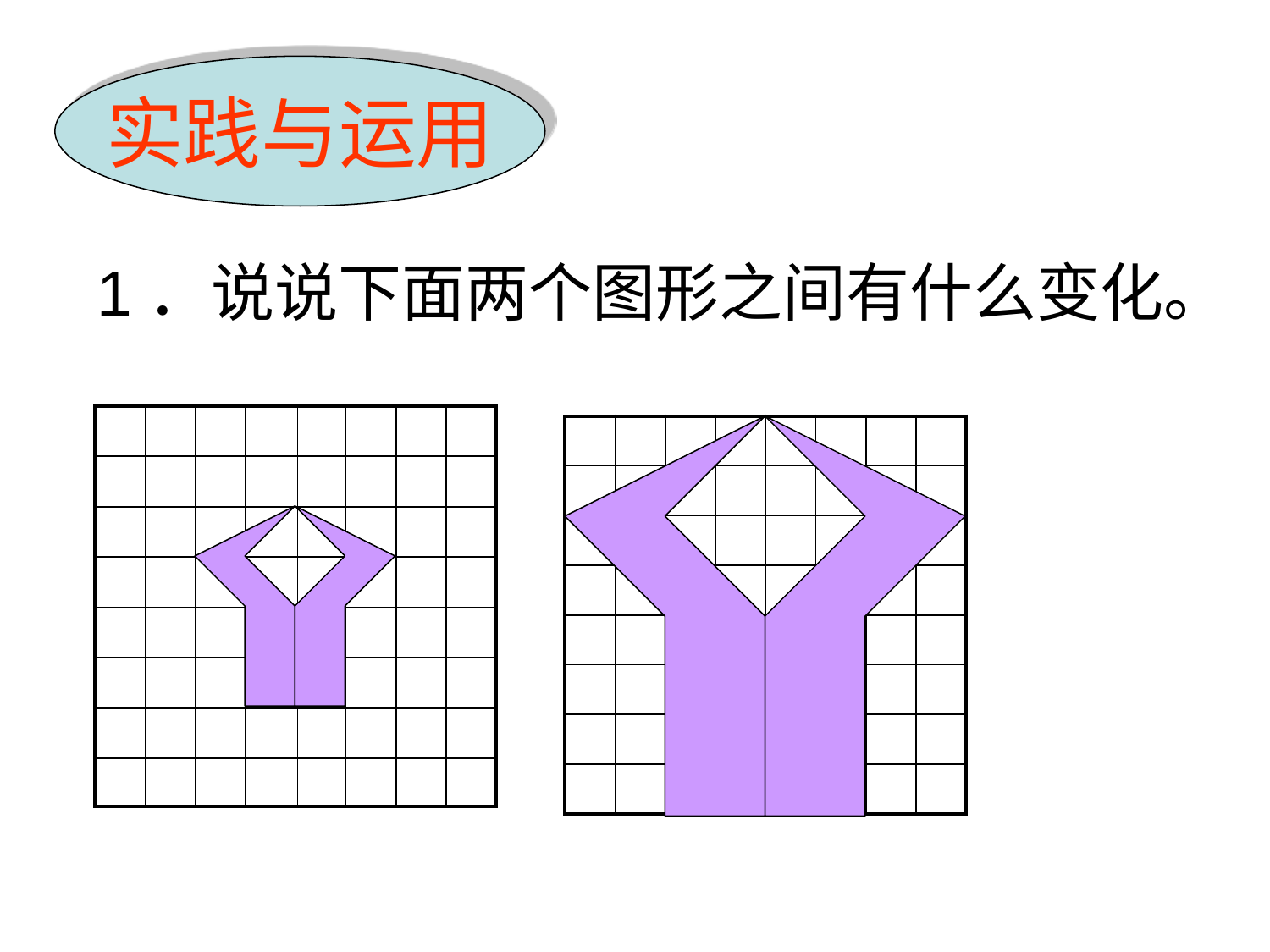

实践与运用
1．说说下面两个图形之间有什么变化。
|  |  |  |  |  |  |  |  |
| --- | --- | --- | --- | --- | --- | --- | --- |
|  |  |  |  |  |  |  |  |
|  |  |  |  |  |  |  |  |
|  |  |  |  |  |  |  |  |
|  |  |  |  |  |  |  |  |
|  |  |  |  |  |  |  |  |
|  |  |  |  |  |  |  |  |
|  |  |  |  |  |  |  |  |
|  |  |  |  |  |  |  |  |
| --- | --- | --- | --- | --- | --- | --- | --- |
|  |  |  |  |  |  |  |  |
|  |  |  |  |  |  |  |  |
|  |  |  |  |  |  |  |  |
|  |  |  |  |  |  |  |  |
|  |  |  |  |  |  |  |  |
|  |  |  |  |  |  |  |  |
|  |  |  |  |  |  |  |  |